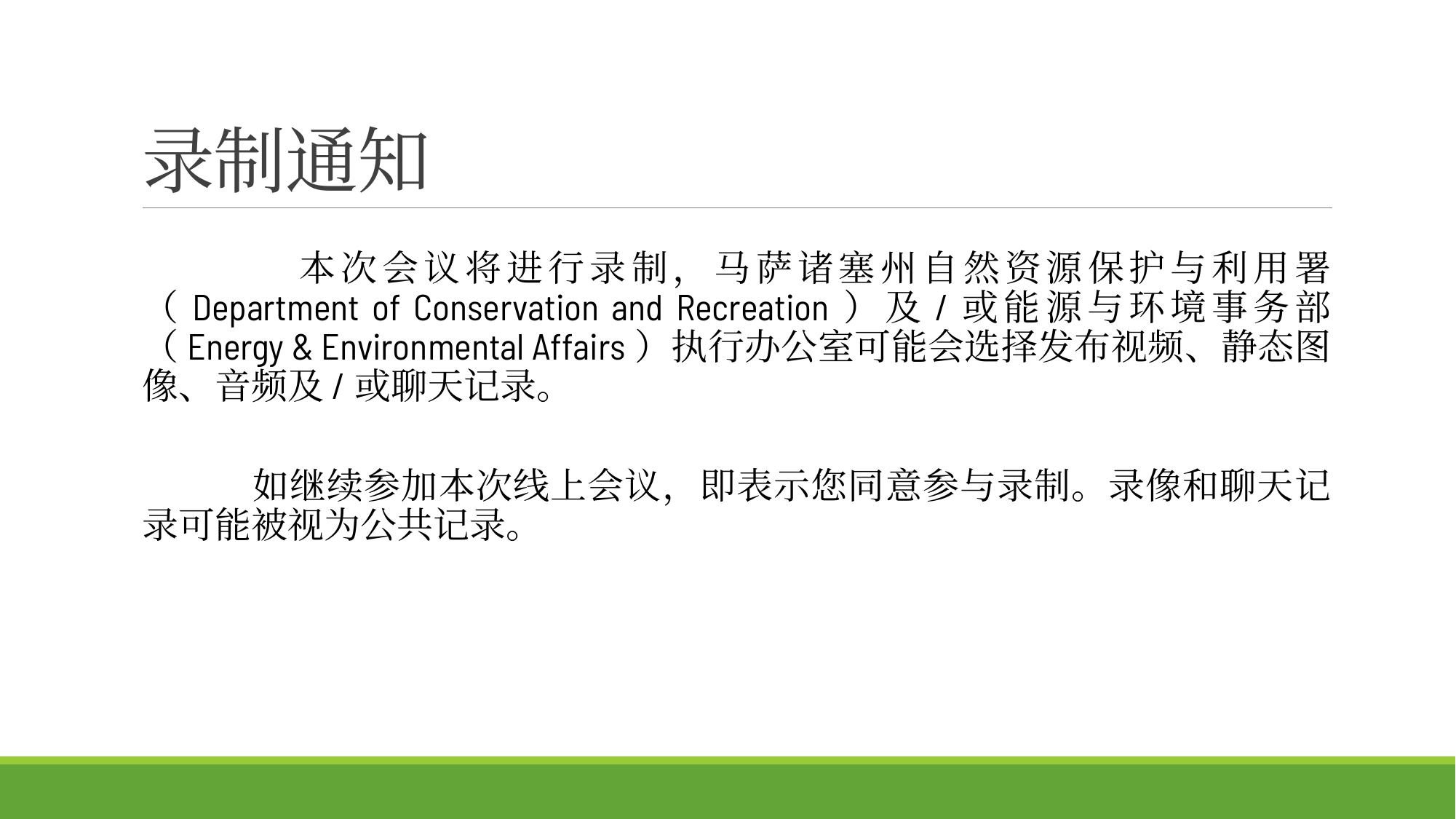

# 录制通知
          本次会议将进行录制，马萨诸塞州自然资源保护与利用署（Department of Conservation and Recreation）及/或能源与环境事务部（Energy & Environmental Affairs）执行办公室可能会选择发布视频、静态图像、音频及/或聊天记录。
          如继续参加本次线上会议，即表示您同意参与录制。录像和聊天记录可能被视为公共记录。